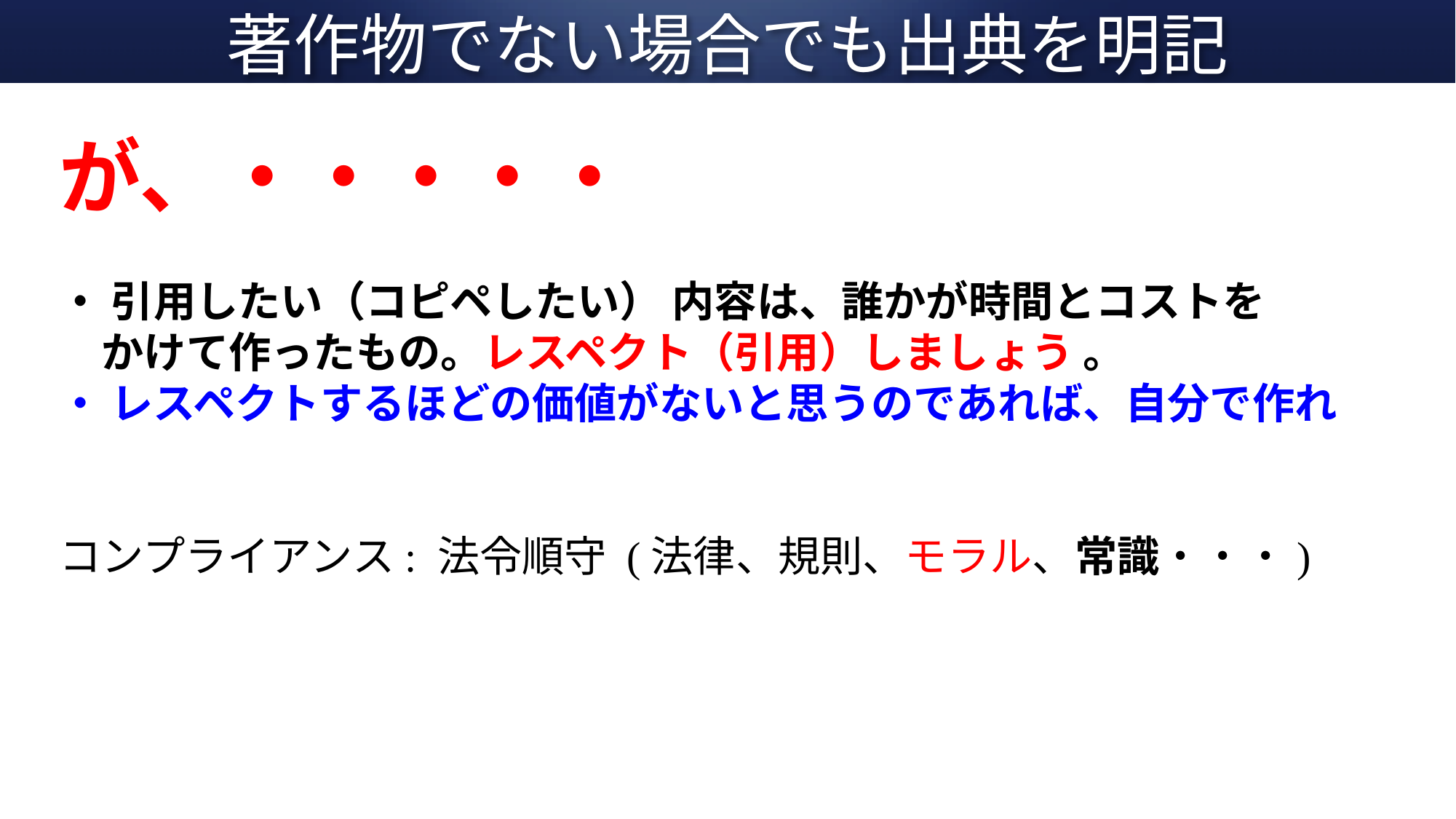

# 著作物でない場合でも出典を明記
が、・・・・・

・ 引用したい（コピペしたい） 内容は、誰かが時間とコストを
　かけて作ったもの。レスペクト（引用）しましょう 。
・ レスペクトするほどの価値がないと思うのであれば、自分で作れ

コンプライアンス: 法令順守 (法律、規則、モラル、常識・・・)